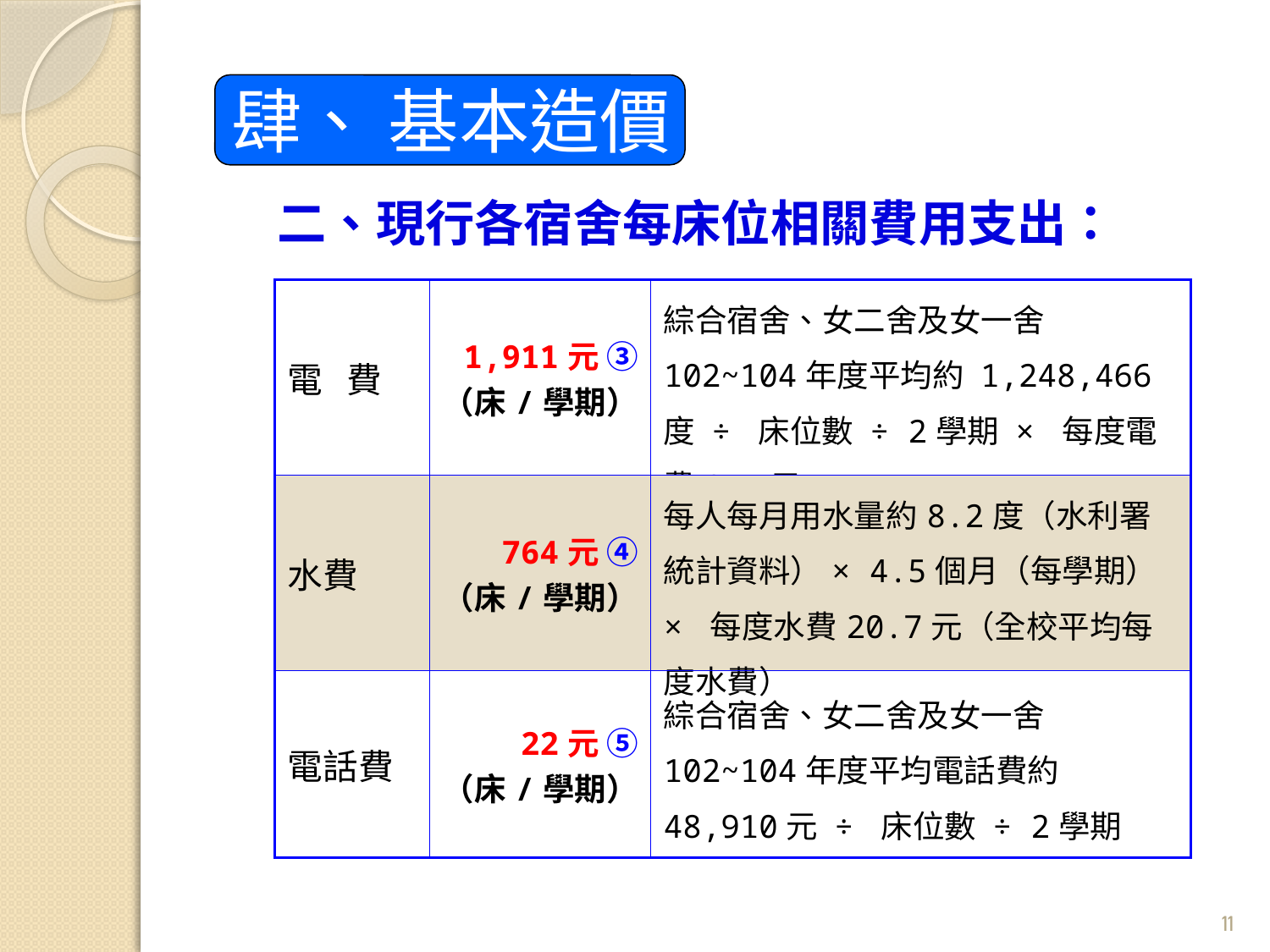

肆、 基本造價
二、現行各宿舍每床位相關費用支出：
| 電 費 | 1,911元 ③ （床/學期） | 綜合宿舍、女二舍及女一舍102~104年度平均約 1,248,466度 ÷ 床位數 ÷ 2學期 × 每度電費3.5元 |
| --- | --- | --- |
| 水費 | 764元 ④ （床/學期） | 每人每月用水量約8.2度（水利署統計資料）× 4.5個月（每學期）× 每度水費20.7元（全校平均每度水費） |
| 電話費 | 22元 ⑤ （床/學期） | 綜合宿舍、女二舍及女一舍102~104年度平均電話費約48,910元 ÷ 床位數 ÷ 2學期 |
11
11